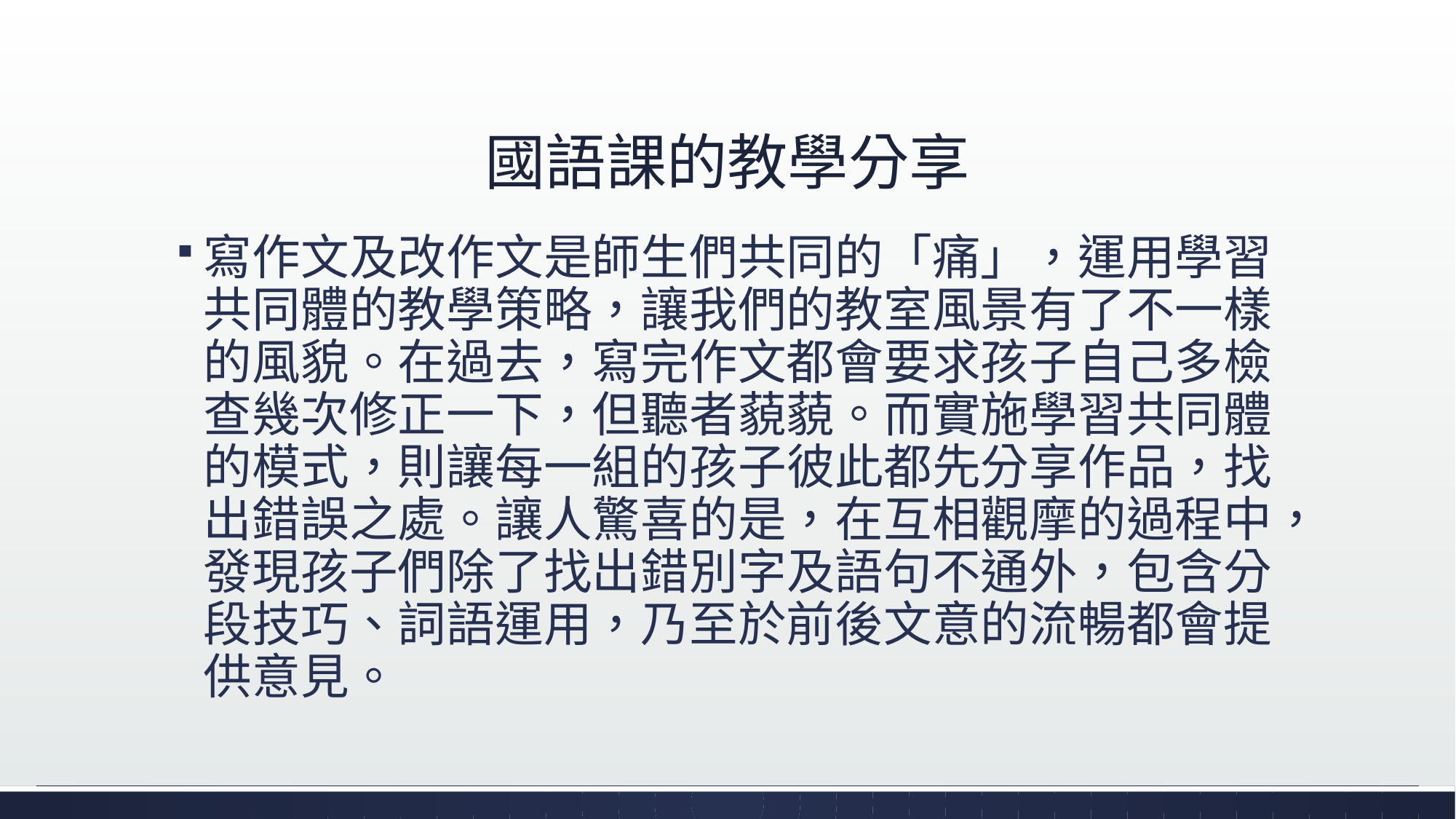

# 國語課的教學分享
寫作文及改作文是師生們共同的「痛」，運用學習共同體的教學策略，讓我們的教室風景有了不一樣的風貌。在過去，寫完作文都會要求孩子自己多檢查幾次修正一下，但聽者藐藐。而實施學習共同體的模式，則讓每一組的孩子彼此都先分享作品，找出錯誤之處。讓人驚喜的是，在互相觀摩的過程中，發現孩子們除了找出錯別字及語句不通外，包含分段技巧、詞語運用，乃至於前後文意的流暢都會提供意見。